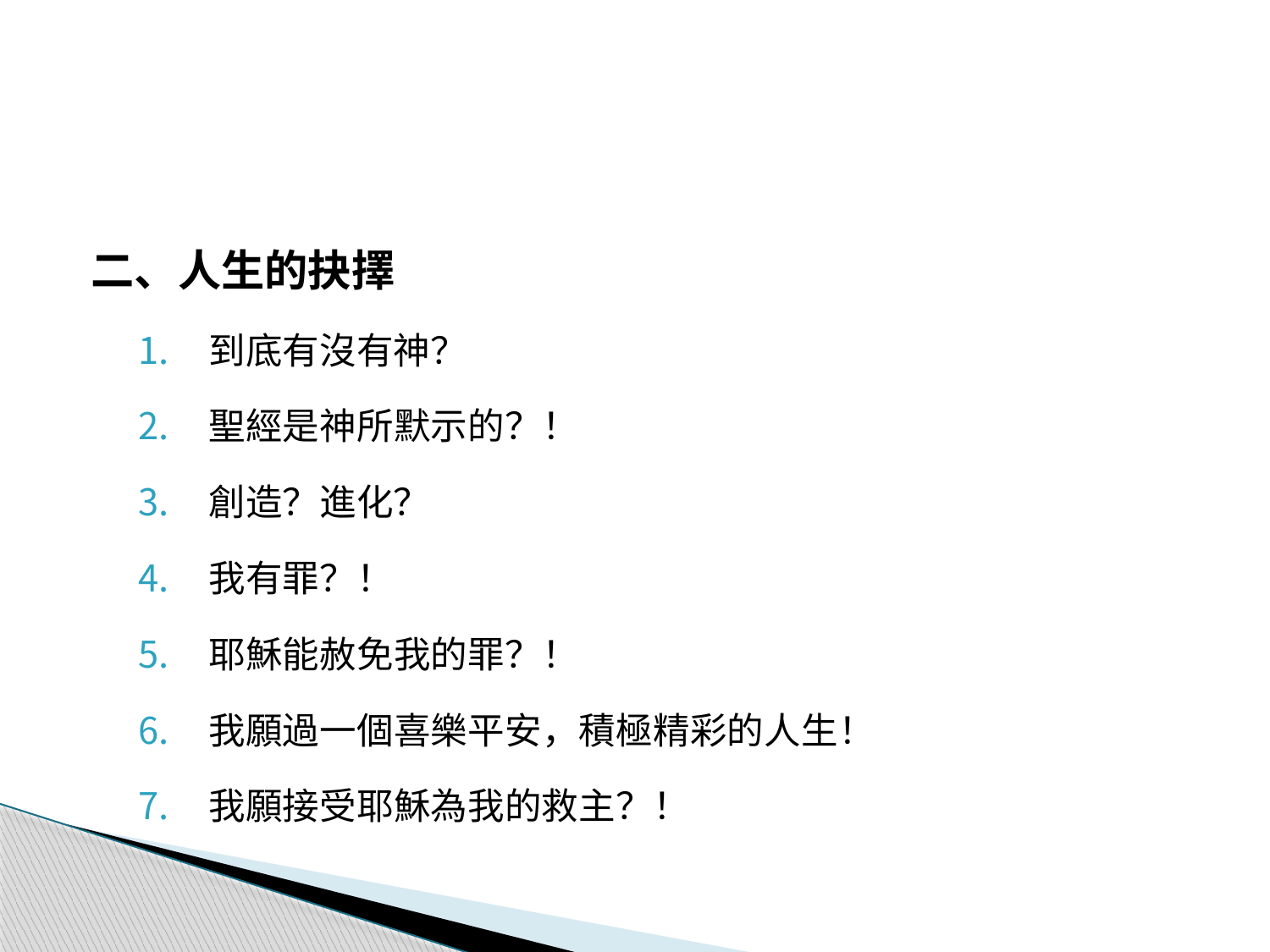

#
二、人生的抉擇
到底有沒有神？
聖經是神所默示的？！
創造？進化？
我有罪？！
耶穌能赦免我的罪？！
我願過一個喜樂平安，積極精彩的人生！
我願接受耶穌為我的救主？！